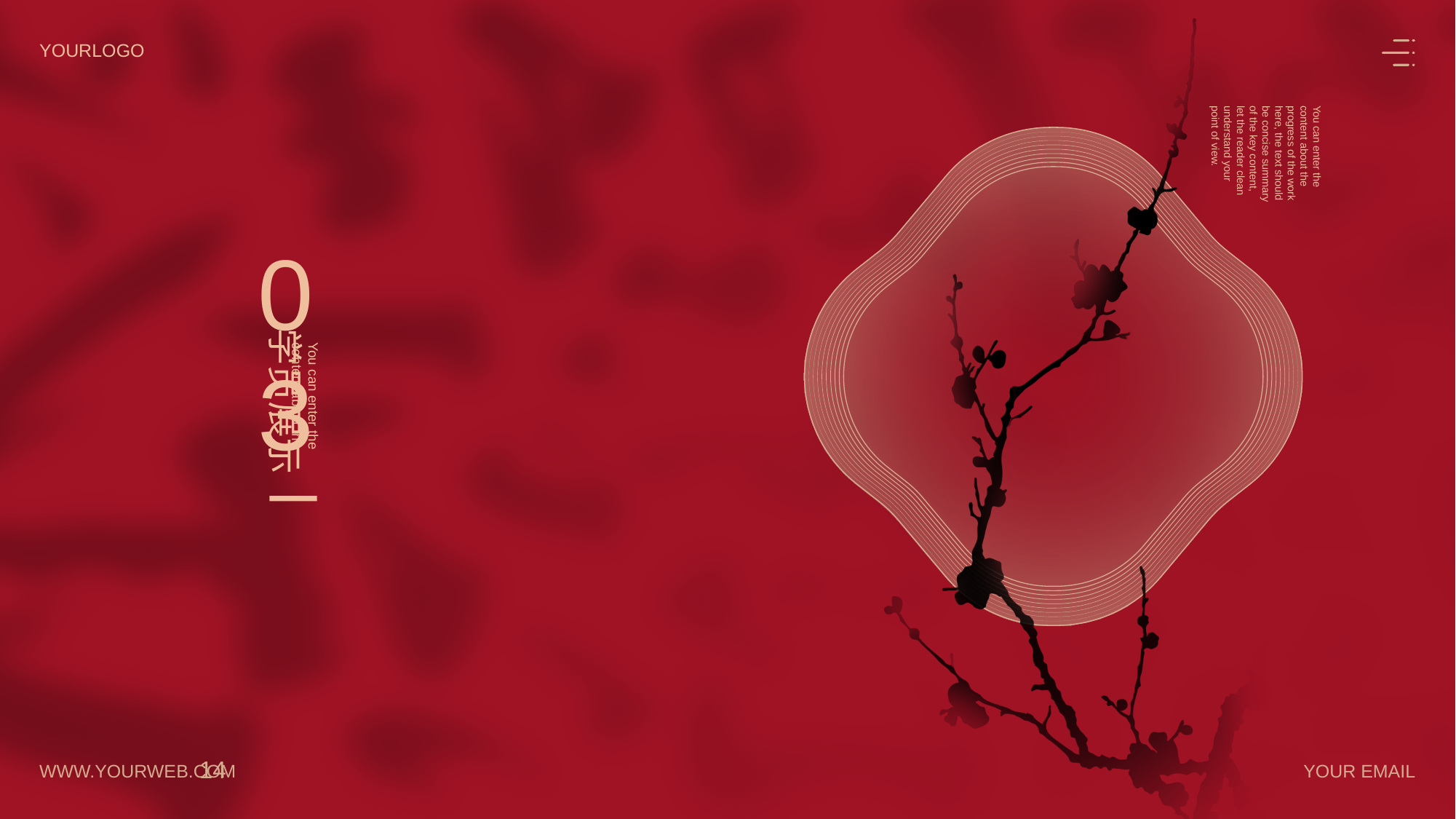

03
学员展示
You can enter the content about the

14